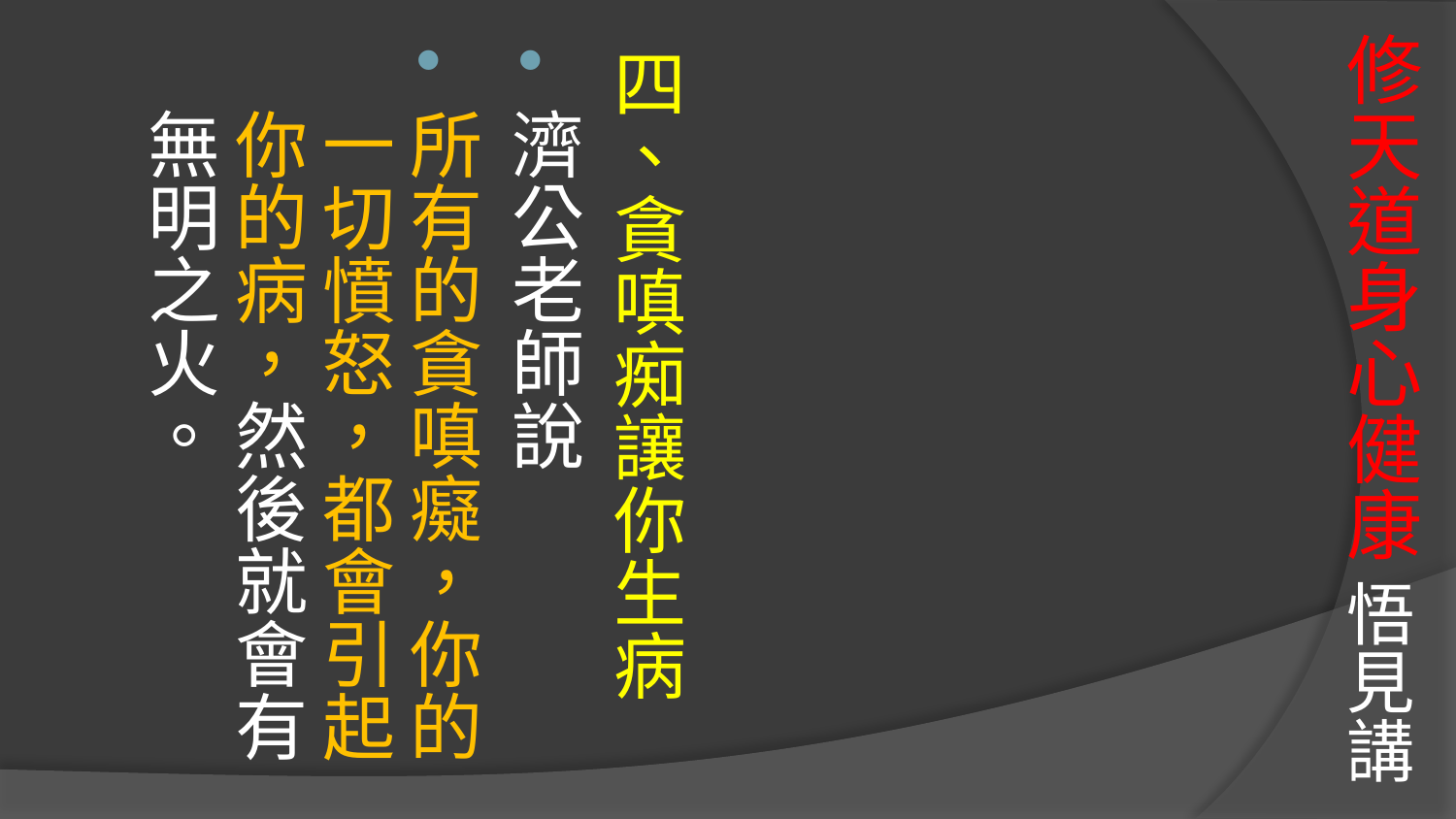

# 修天道身心健康 悟見講
四、貪嗔痴讓你生病
濟公老師說
所有的貪嗔癡，你的一切憤怒，都會引起你的病，然後就會有無明之火。